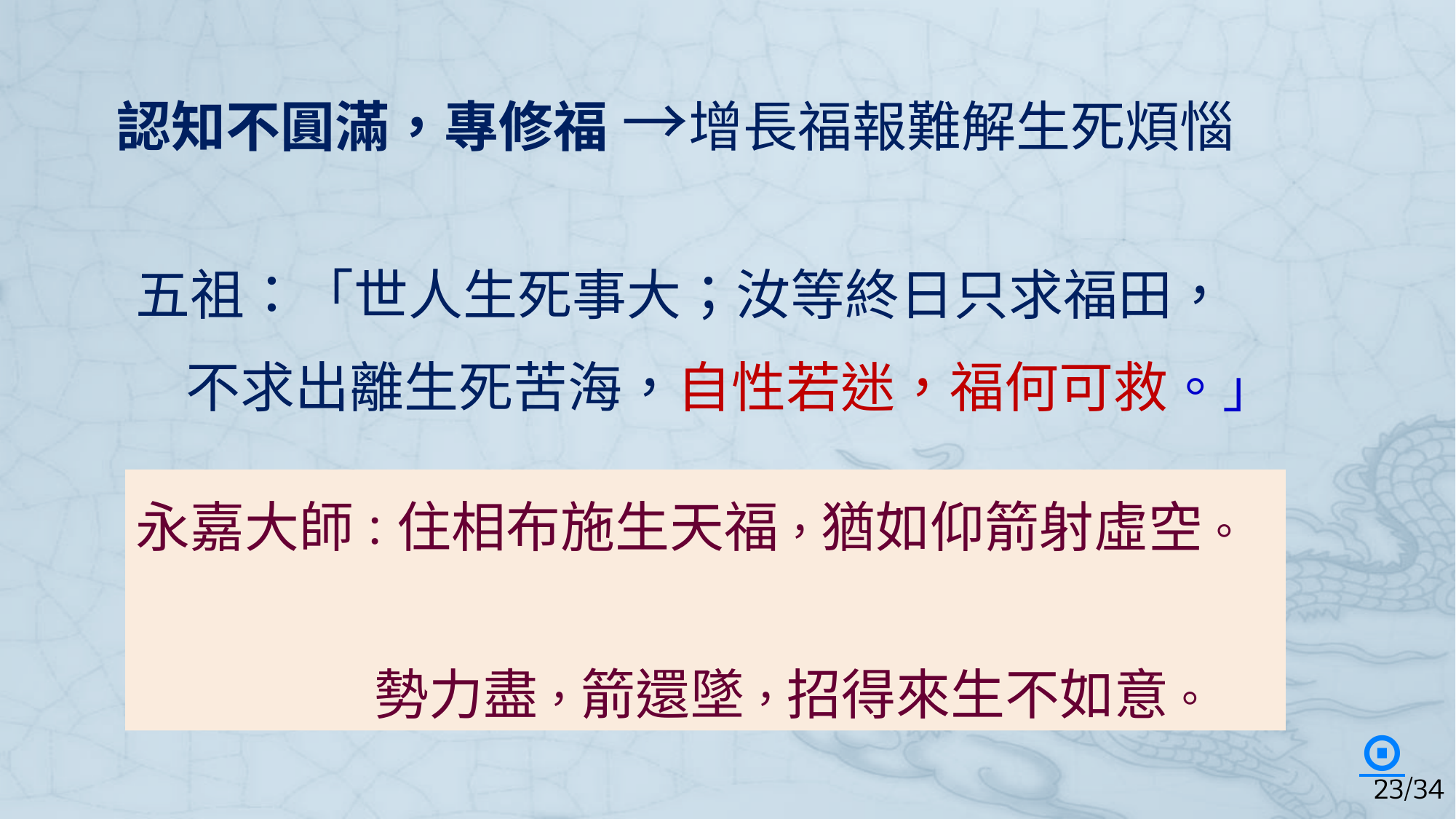

認知不圓滿，專修福 →增長福報難解生死煩惱
五祖：「世人生死事大；汝等終日只求福田，
   不求出離生死苦海，自性若迷，福何可救。」
永嘉大師：住相布施生天福，猶如仰箭射虛空。
　　　　    勢力盡，箭還墜，招得來生不如意。
⊙
23/34